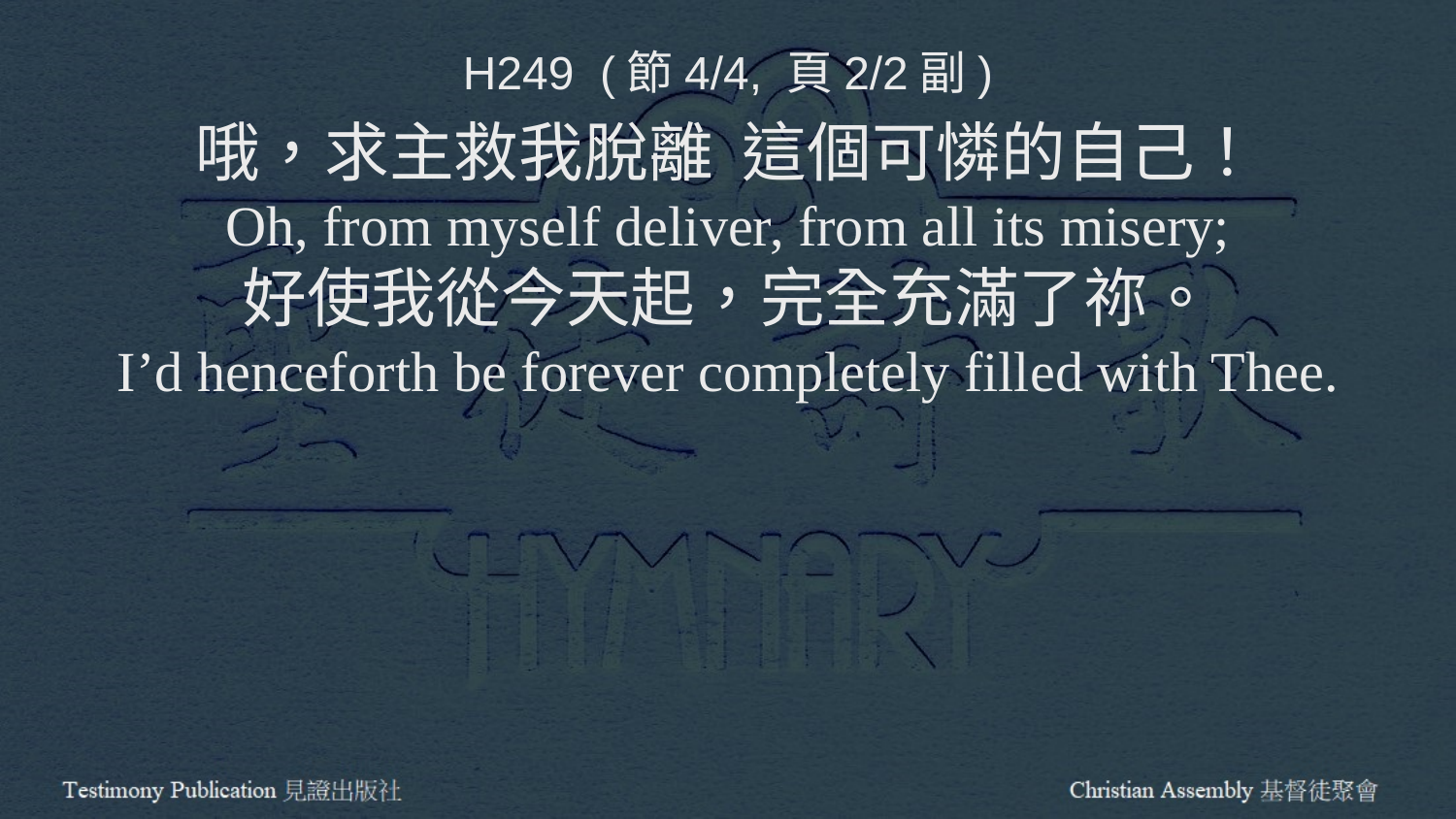

H249  (節4/4, 頁2/2副)
哦，求主救我脫離  這個可憐的自己！
Oh, from myself deliver, from all its misery;
好使我從今天起，完全充滿了祢。
I’d henceforth be forever completely filled with Thee.